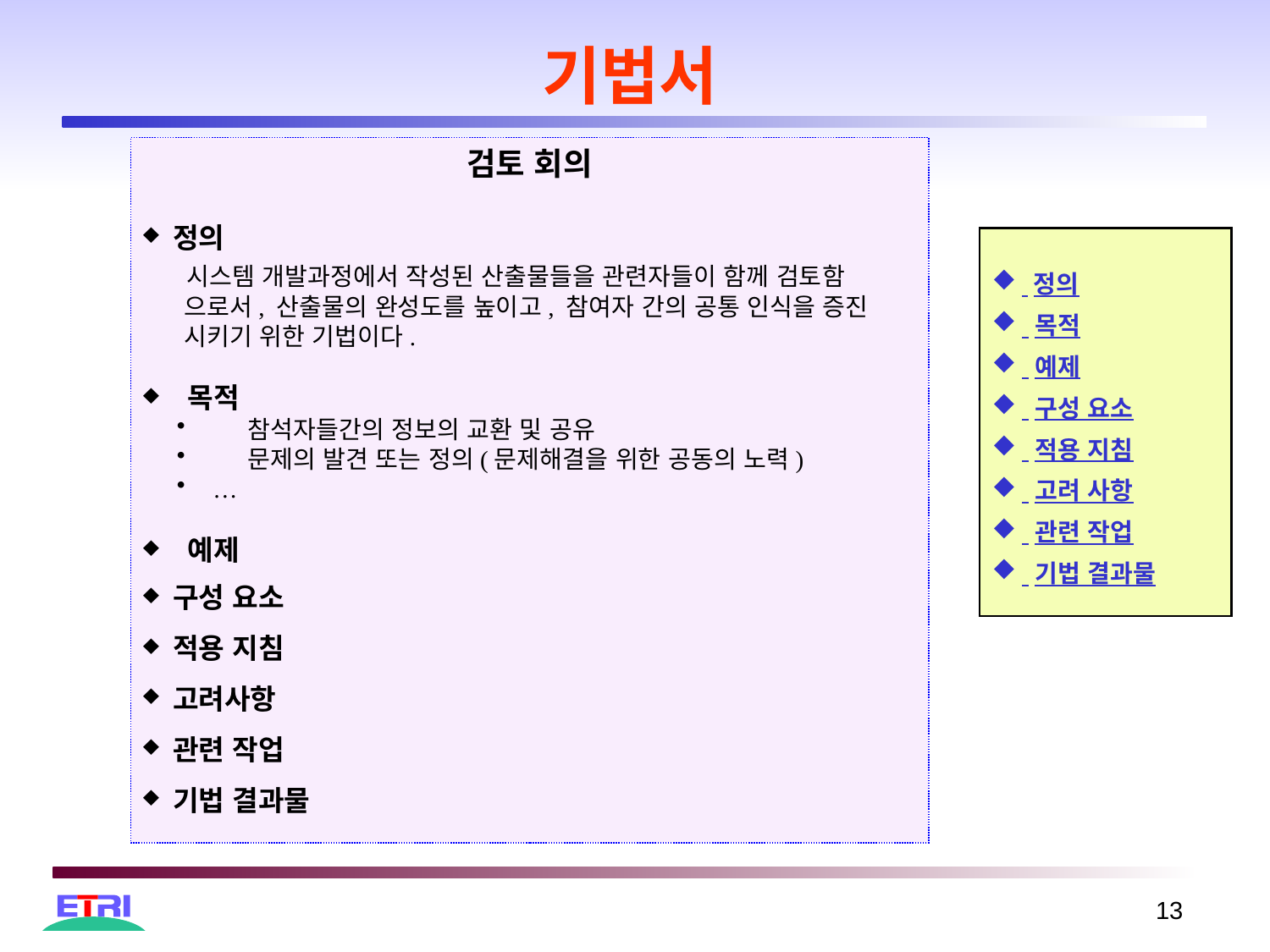

# 기법서
검토 회의

정의
    시스템 개발과정에서 작성된 산출물들을 관련자들이 함께 검토함
     으로서, 산출물의 완성도를 높이고, 참여자 간의 공통 인식을 증진
     시키기 위한 기법이다.

 목적
     참석자들간의 정보의 교환 및 공유
     문제의 발견 또는 정의(문제해결을 위한 공동의 노력)
 …

 예제

구성 요소

적용 지침

고려사항

관련 작업

기법 결과물

 정의
 목적
 예제
 구성 요소
 적용 지침
 고려 사항
 관련 작업
 기법 결과물

13